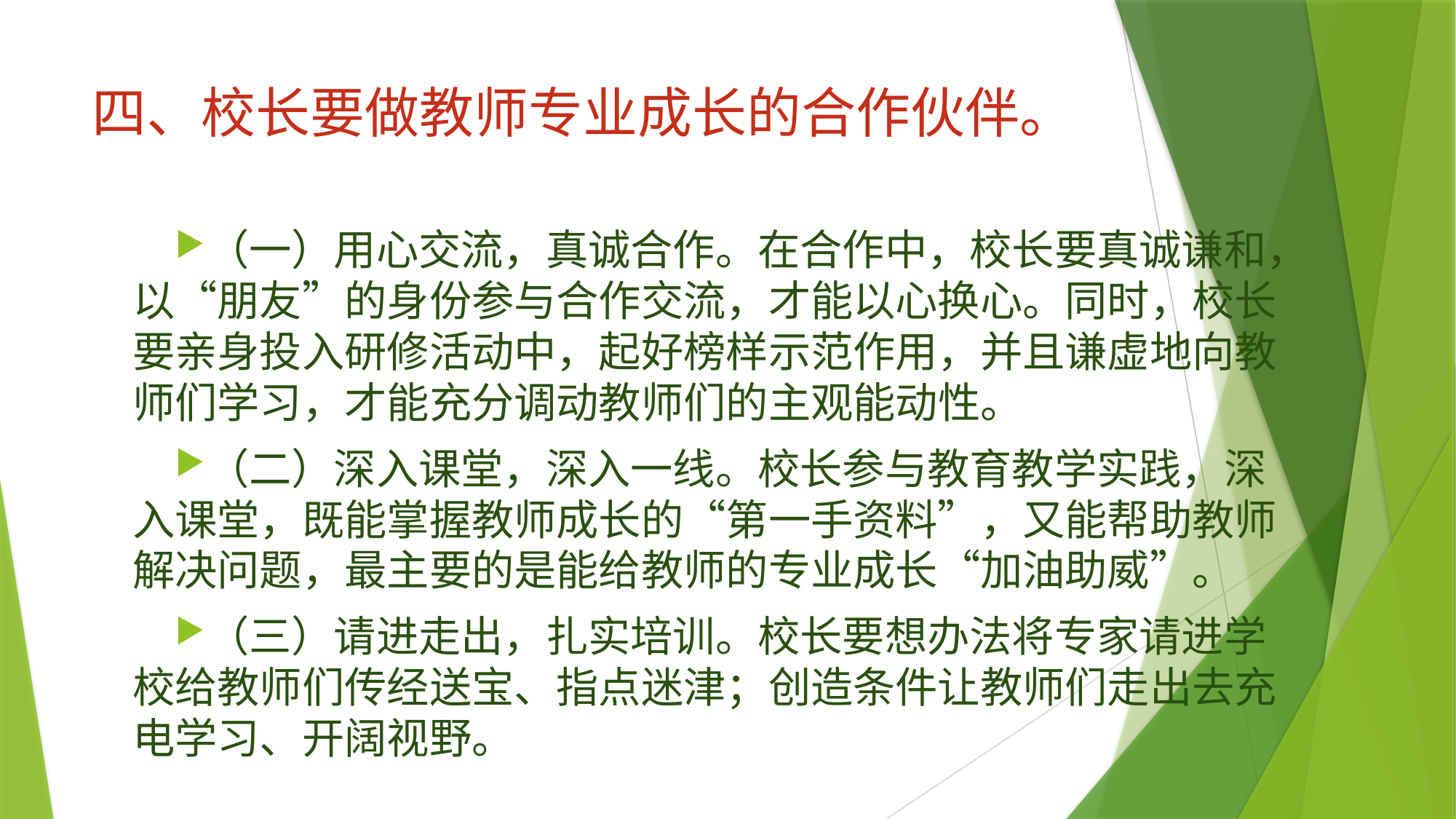

# 四、校长要做教师专业成长的合作伙伴。
（一）用心交流，真诚合作。在合作中，校长要真诚谦和，以“朋友”的身份参与合作交流，才能以心换心。同时，校长要亲身投入研修活动中，起好榜样示范作用，并且谦虚地向教师们学习，才能充分调动教师们的主观能动性。
（二）深入课堂，深入一线。校长参与教育教学实践，深入课堂，既能掌握教师成长的“第一手资料”，又能帮助教师解决问题，最主要的是能给教师的专业成长“加油助威”。
（三）请进走出，扎实培训。校长要想办法将专家请进学校给教师们传经送宝、指点迷津；创造条件让教师们走出去充电学习、开阔视野。